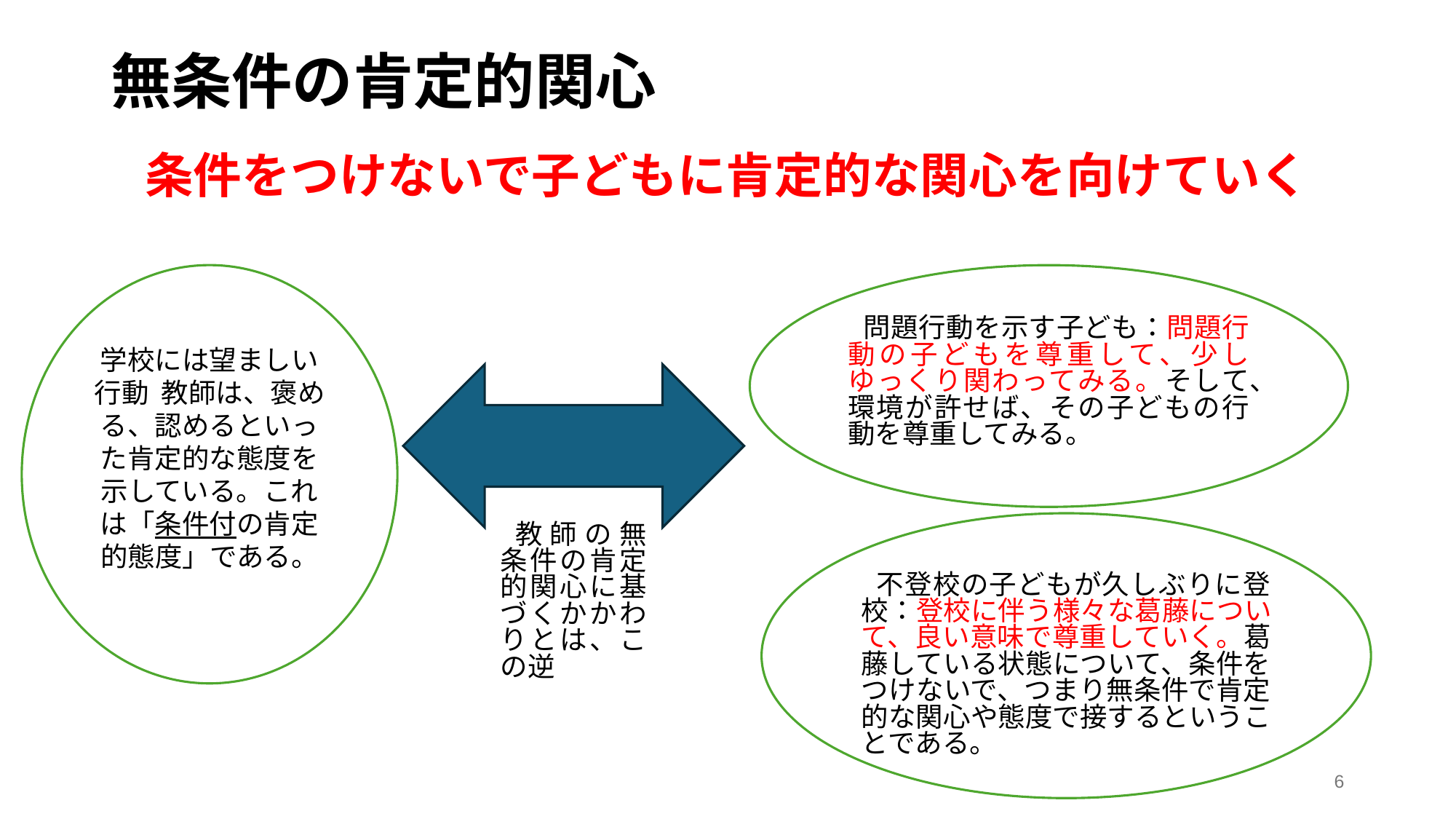

# 無条件の肯定的関心
条件をつけないで子どもに肯定的な関心を向けていく

問題行動を示す子ども：問題行動の子どもを尊重して、少しゆっくり関わってみる。そして、環境が許せば、その子どもの行動を尊重してみる。

学校には望ましい行動  教師は、褒める、認めるといった肯定的な態度を示している。これは「条件付の肯定的態度」である。

不登校の子どもが久しぶりに登校：登校に伴う様々な葛藤について、良い意味で尊重していく。葛藤している状態について、条件をつけないで、つまり無条件で肯定的な関心や態度で接するということである。

教師の無条件の肯定的関心に基づくかかわりとは、この逆
6